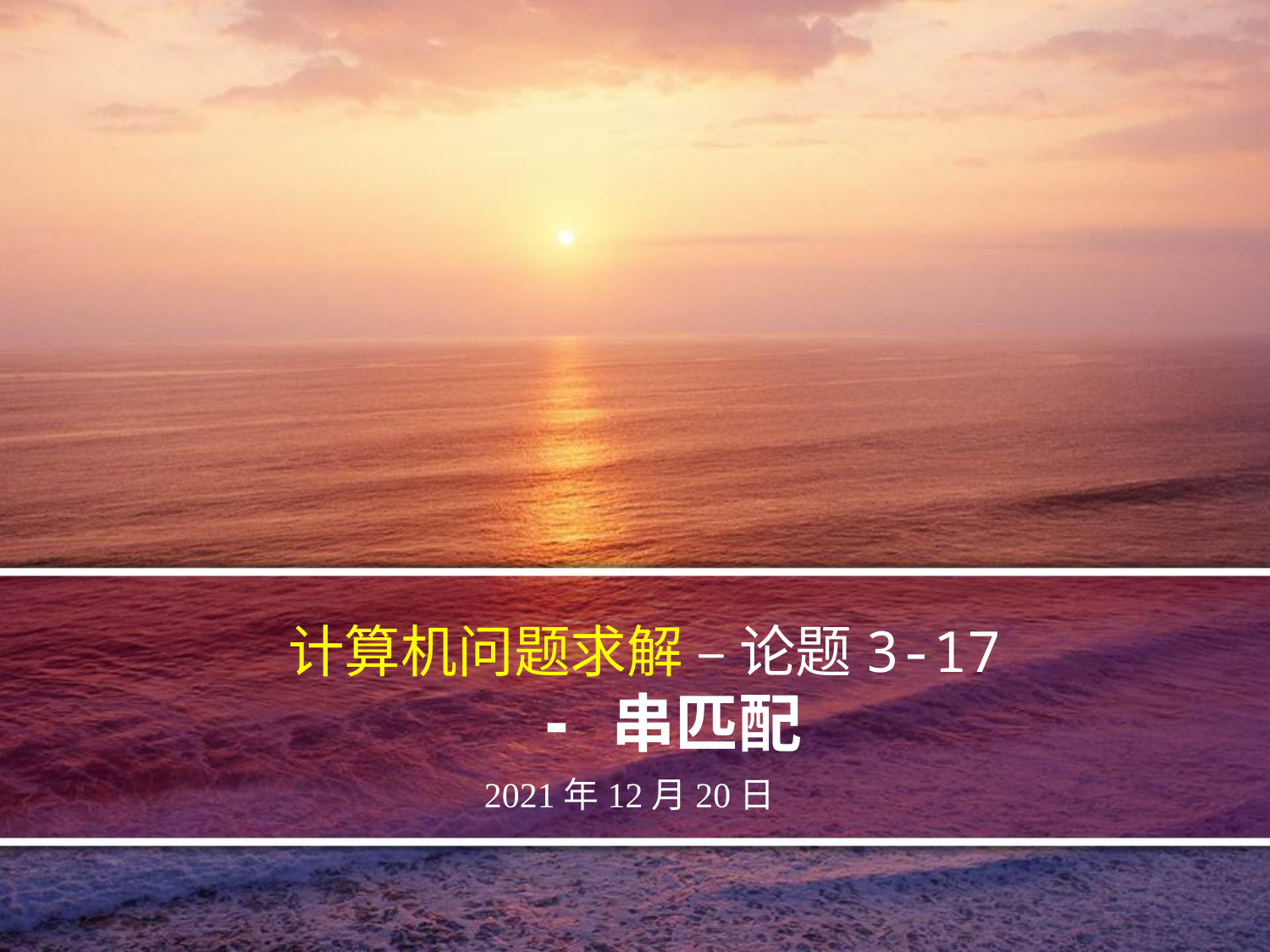

# 计算机问题求解 – 论题3-17 -  串匹配
2021年12月20日